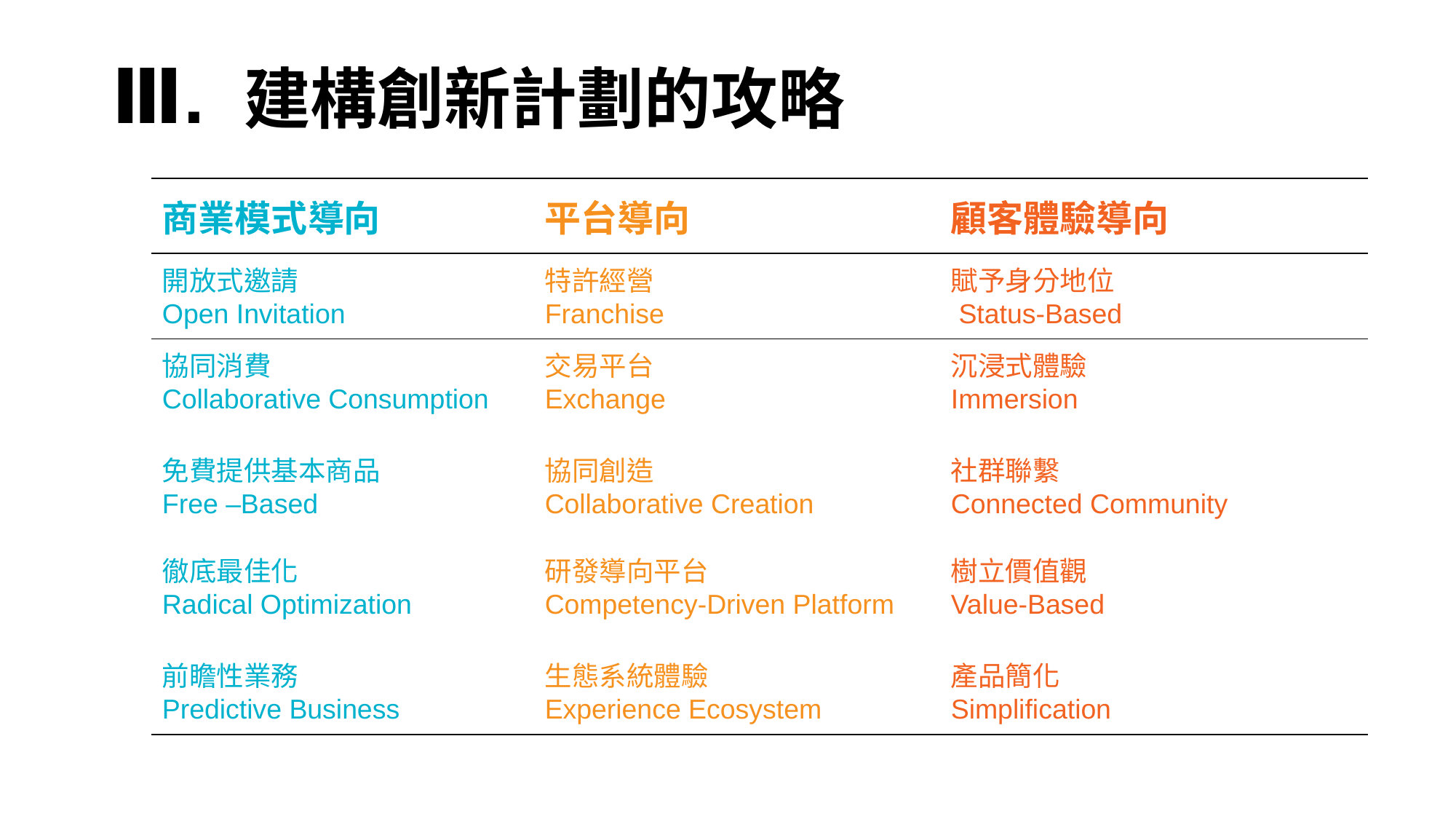

# Ⅲ. 建構創新計劃的攻略
| 商業模式導向 | 平台導向 | 顧客體驗導向 |
| --- | --- | --- |
| 開放式邀請 Open Invitation | 特許經營 Franchise | 賦予身分地位 Status-Based |
| 協同消費 Collaborative Consumption | 交易平台 Exchange | 沉浸式體驗 Immersion |
| 免費提供基本商品 Free –Based | 協同創造 Collaborative Creation | 社群聯繫 Connected Community |
| 徹底最佳化 Radical Optimization | 研發導向平台 Competency-Driven Platform | 樹立價值觀 Value-Based |
| 前瞻性業務 Predictive Business | 生態系統體驗 Experience Ecosystem | 產品簡化 Simplification |